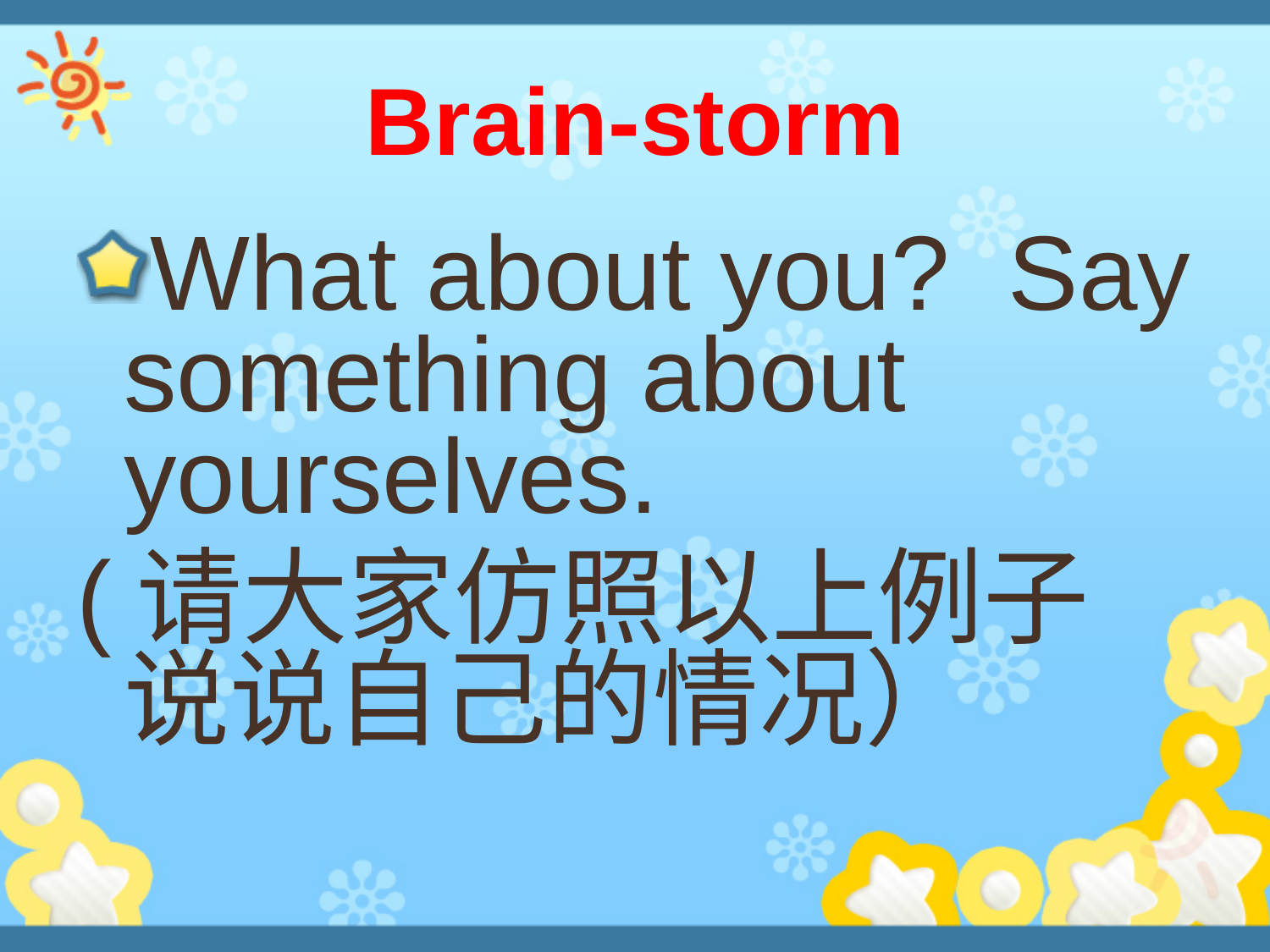

# Brain-storm
What about you?  Say something about yourselves.
(请大家仿照以上例子说说自己的情况）